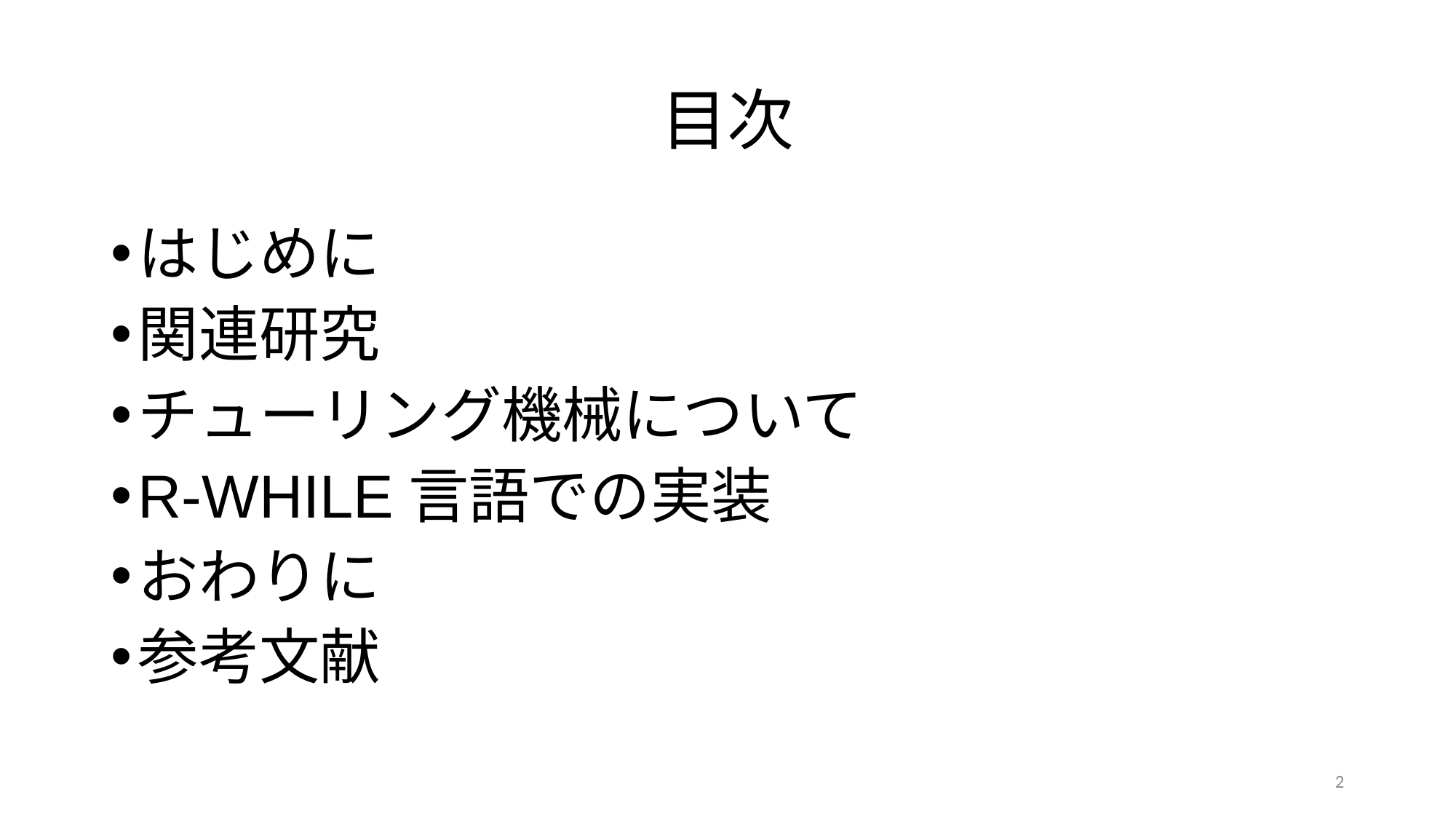

# 目次
はじめに
関連研究
チューリング機械について
R-WHILE言語での実装
おわりに
参考文献

2